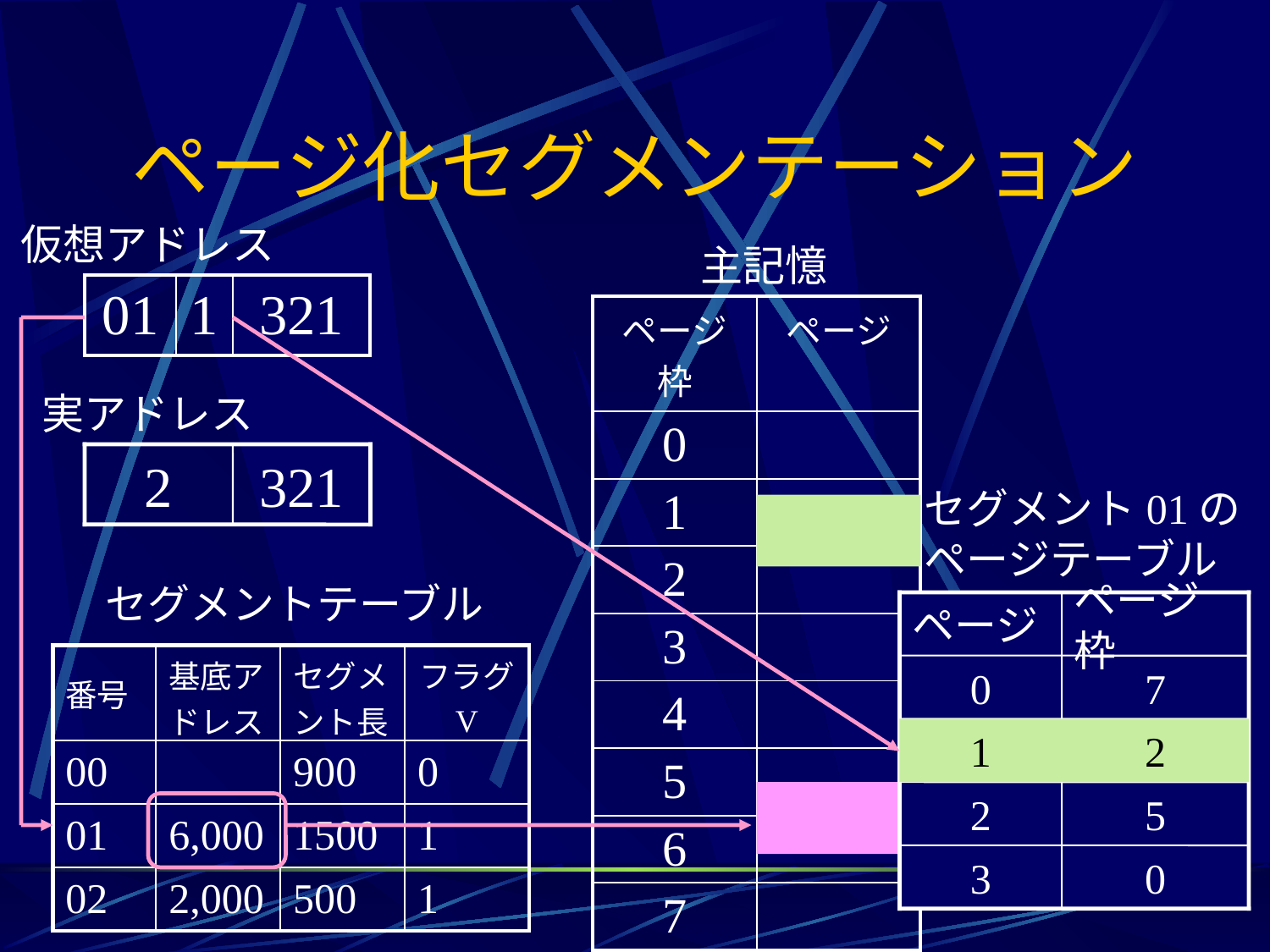

# ページ化セグメンテーション
仮想アドレス
主記憶
| 01 | 1 | 321 |
| --- | --- | --- |
| ページ枠 | ページ |
| --- | --- |
| 0 |  |
| 1 |  |
| 2 |  |
| 3 |  |
| 4 |  |
| 5 |  |
| 6 |  |
| 7 |  |

1
2
実アドレス
2

321

セグメント01の
ページテーブル
ページ

ページ枠

0

7
1

2
2

5
3

0

セグメントテーブル
| 番号 | 基底アドレス | セグメント長 | フラグ V |
| --- | --- | --- | --- |
| 00 |  | 900 | 0 |
| 01 | 6,000 | 1500 | 1 |
| 02 | 2,000 | 500 | 1 |